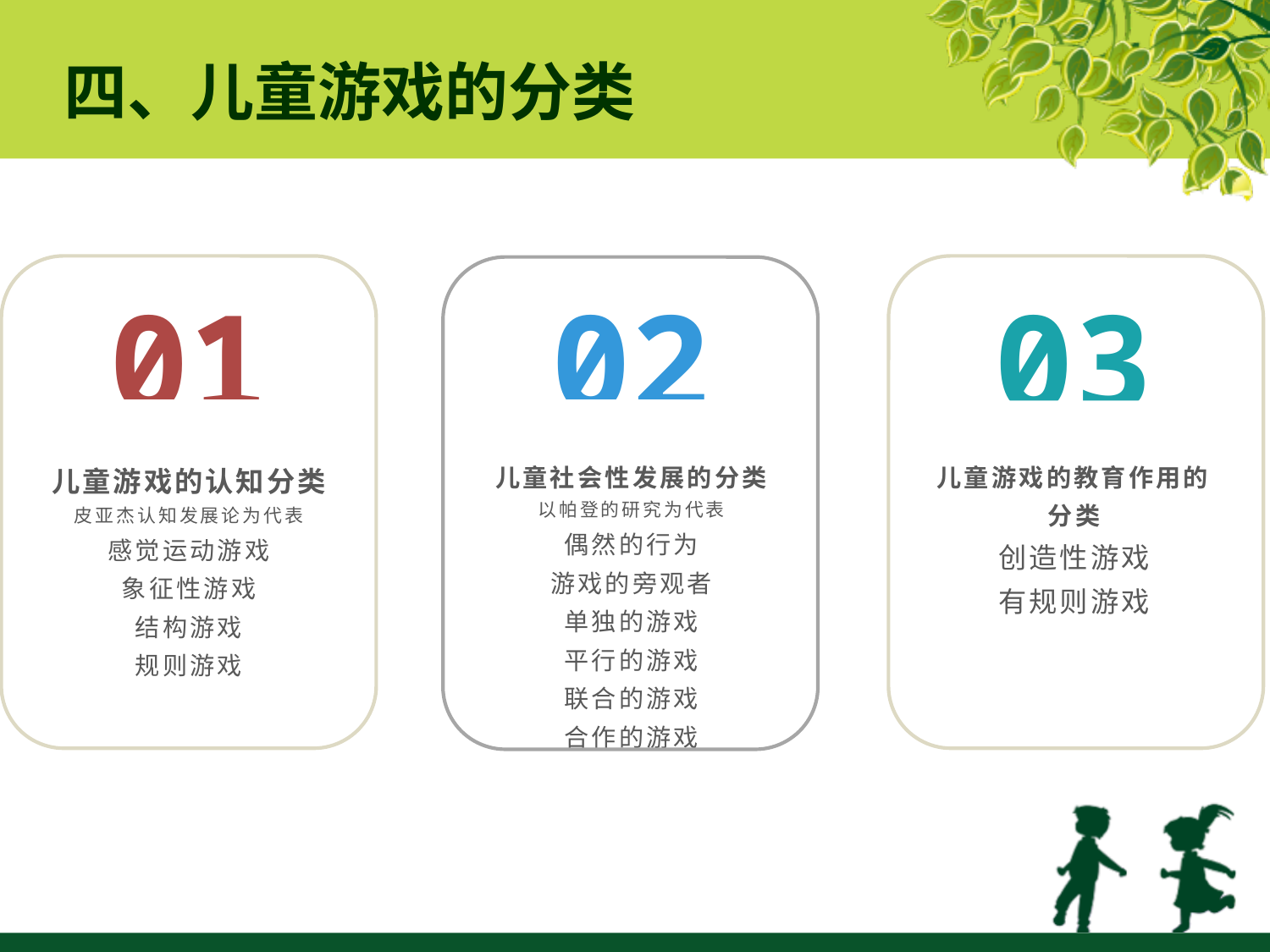

四、儿童游戏的分类

01
02
03

儿童游戏的认知分类
皮亚杰认知发展论为代表
感觉运动游戏
象征性游戏
结构游戏
规则游戏
儿童社会性发展的分类
以帕登的研究为代表
偶然的行为
游戏的旁观者
单独的游戏
平行的游戏
联合的游戏
合作的游戏
儿童游戏的教育作用的分类
创造性游戏
有规则游戏